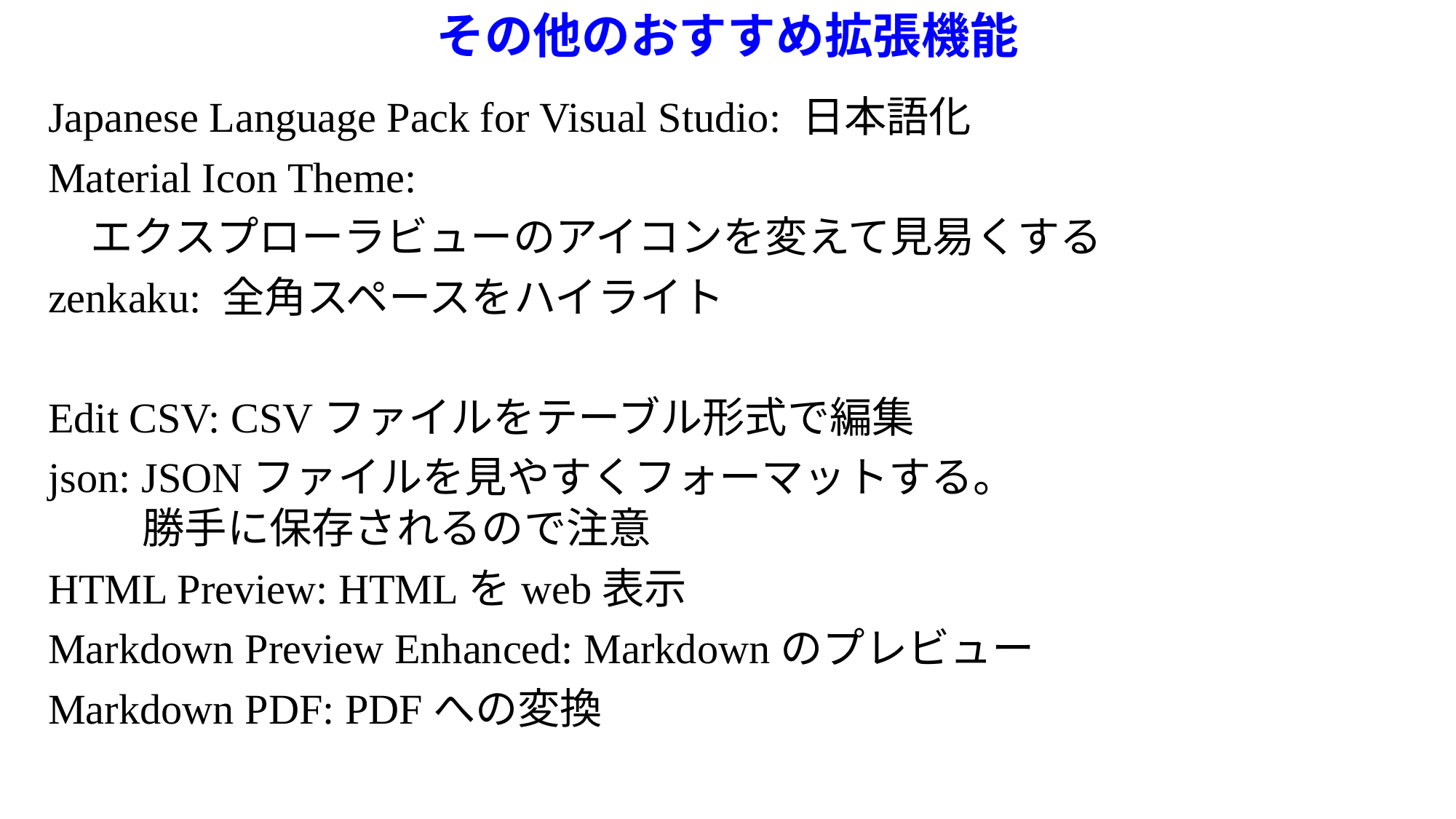

その他のおすすめ拡張機能
Japanese Language Pack for Visual Studio: 日本語化
Material Icon Theme:
　エクスプローラビューのアイコンを変えて見易くする
zenkaku: 全角スペースをハイライト

Edit CSV: CSVファイルをテーブル形式で編集
json: JSONファイルを見やすくフォーマットする。
　　 勝手に保存されるので注意
HTML Preview: HTMLをweb表示
Markdown Preview Enhanced: Markdownのプレビュー
Markdown PDF: PDFへの変換